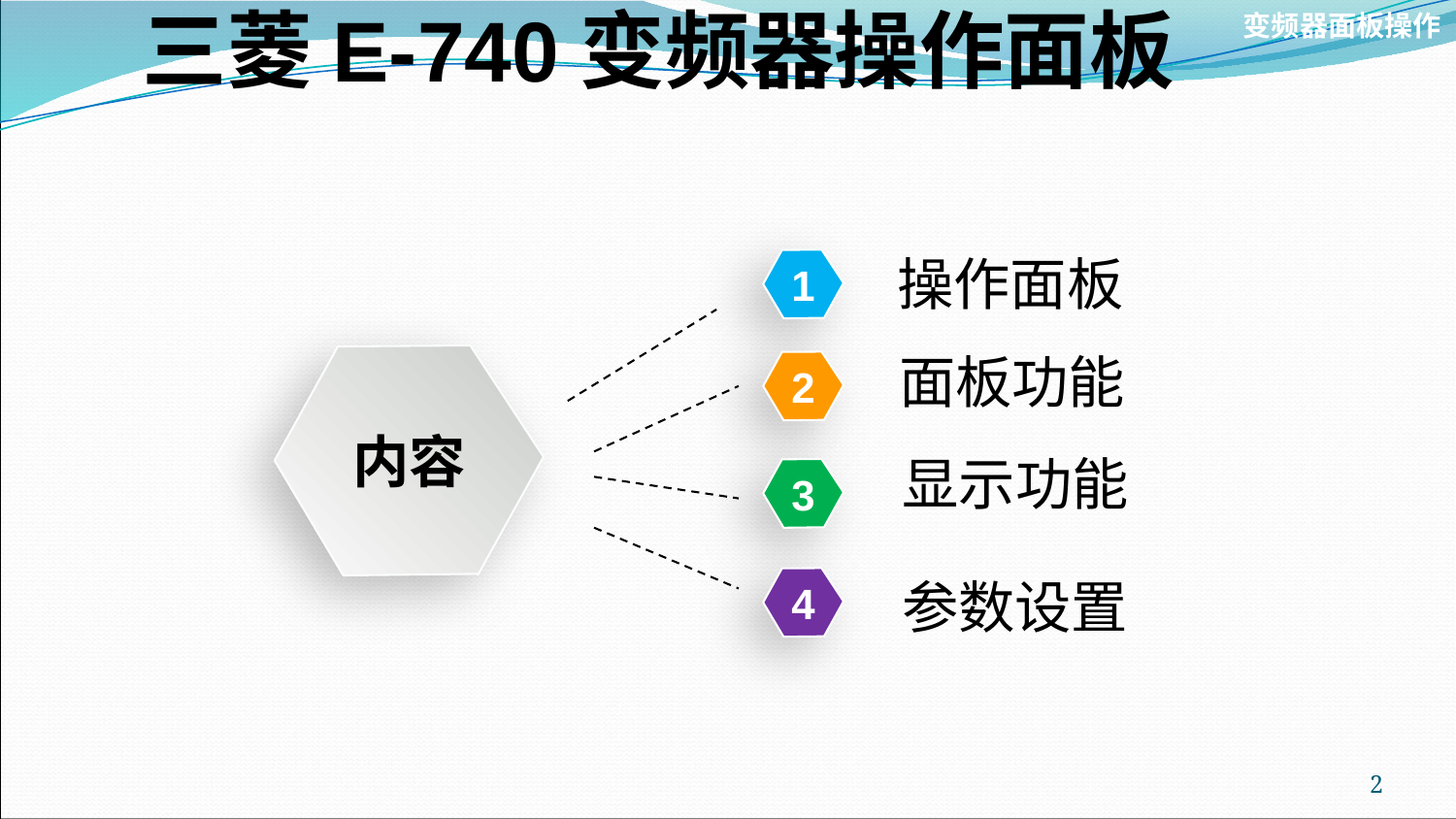

变频器面板操作
三菱E-740变频器操作面板
操作面板
1
面板功能
内容
2
显示功能
3
参数设置
4
2